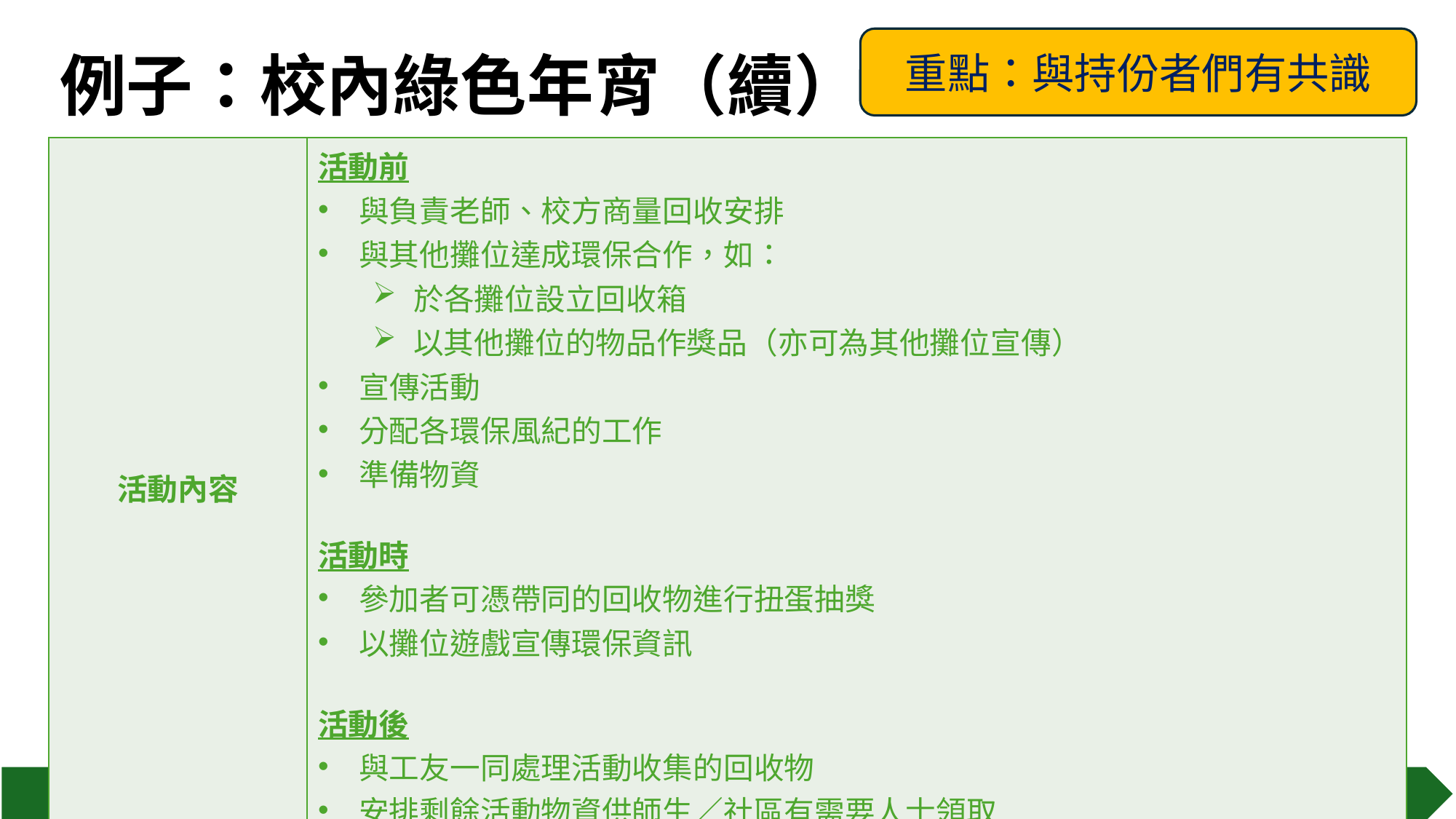

# 例子：校內綠色年宵（續）
重點：與持份者們有共識
| 活動內容 | 活動前 與負責老師、校方商量回收安排 與其他攤位達成環保合作，如： 於各攤位設立回收箱 以其他攤位的物品作獎品（亦可為其他攤位宣傳） 宣傳活動 分配各環保風紀的工作 準備物資 活動時 參加者可憑帶同的回收物進行扭蛋抽獎 以攤位遊戲宣傳環保資訊 活動後 與工友一同處理活動收集的回收物 安排剩餘活動物資供師生／社區有需要人士領取 |
| --- | --- |
設定活動主題及目的
檢視可用資源
製作活動計劃書
執行與物流安排
事後檢討